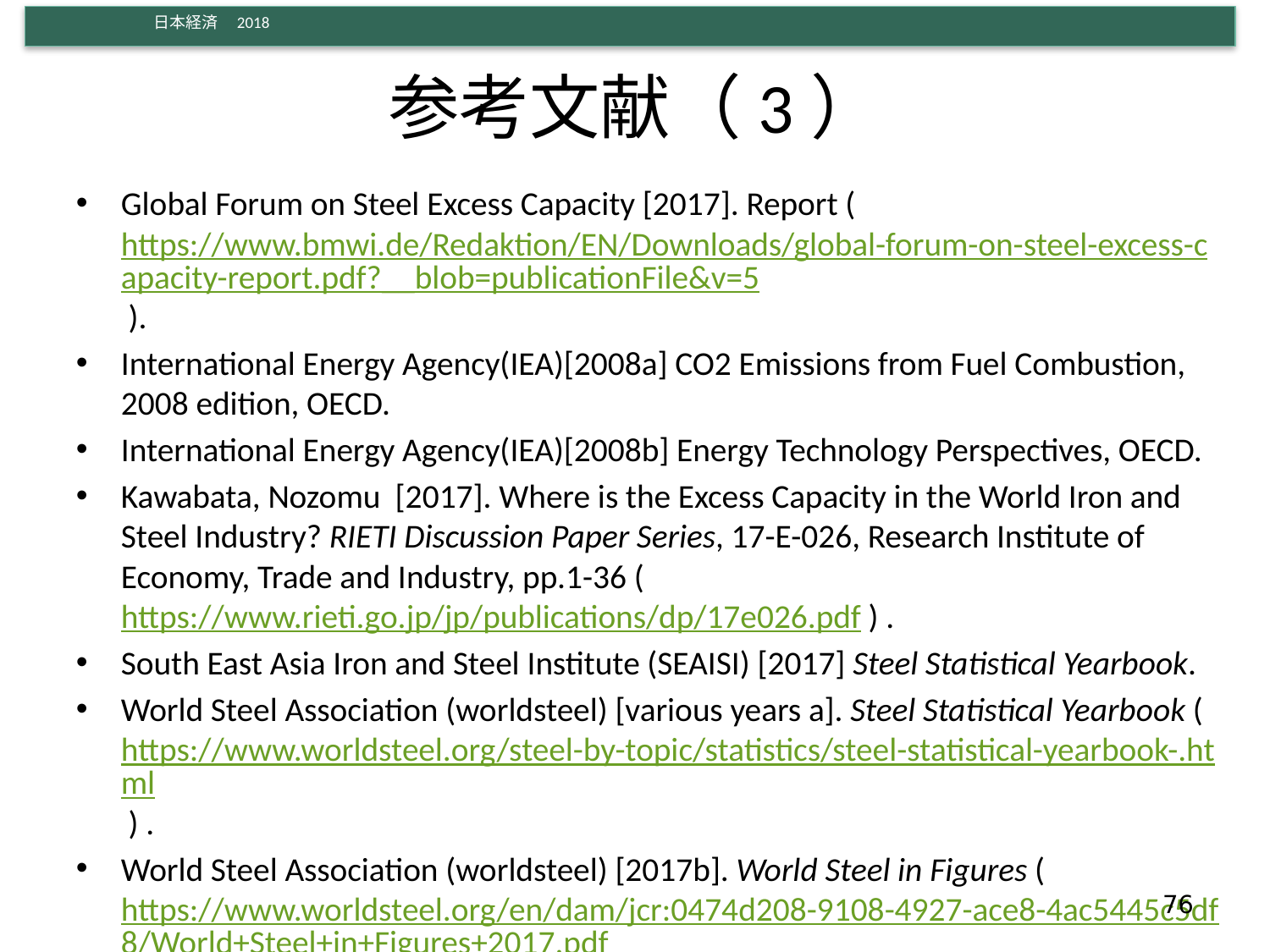

# 参考文献（3）
Global Forum on Steel Excess Capacity [2017]. Report (https://www.bmwi.de/Redaktion/EN/Downloads/global-forum-on-steel-excess-capacity-report.pdf?__blob=publicationFile&v=5 ).
International Energy Agency(IEA)[2008a] CO2 Emissions from Fuel Combustion, 2008 edition, OECD.
International Energy Agency(IEA)[2008b] Energy Technology Perspectives, OECD.
Kawabata, Nozomu  [2017]. Where is the Excess Capacity in the World Iron and Steel Industry? RIETI Discussion Paper Series, 17-E-026, Research Institute of Economy, Trade and Industry, pp.1-36 (https://www.rieti.go.jp/jp/publications/dp/17e026.pdf ) .
South East Asia Iron and Steel Institute (SEAISI) [2017] Steel Statistical Yearbook.
World Steel Association (worldsteel) [various years a]. Steel Statistical Yearbook (https://www.worldsteel.org/steel-by-topic/statistics/steel-statistical-yearbook-.html ) .
World Steel Association (worldsteel) [2017b]. World Steel in Figures (https://www.worldsteel.org/en/dam/jcr:0474d208-9108-4927-ace8-4ac5445c5df8/World+Steel+in+Figures+2017.pdf ).

76